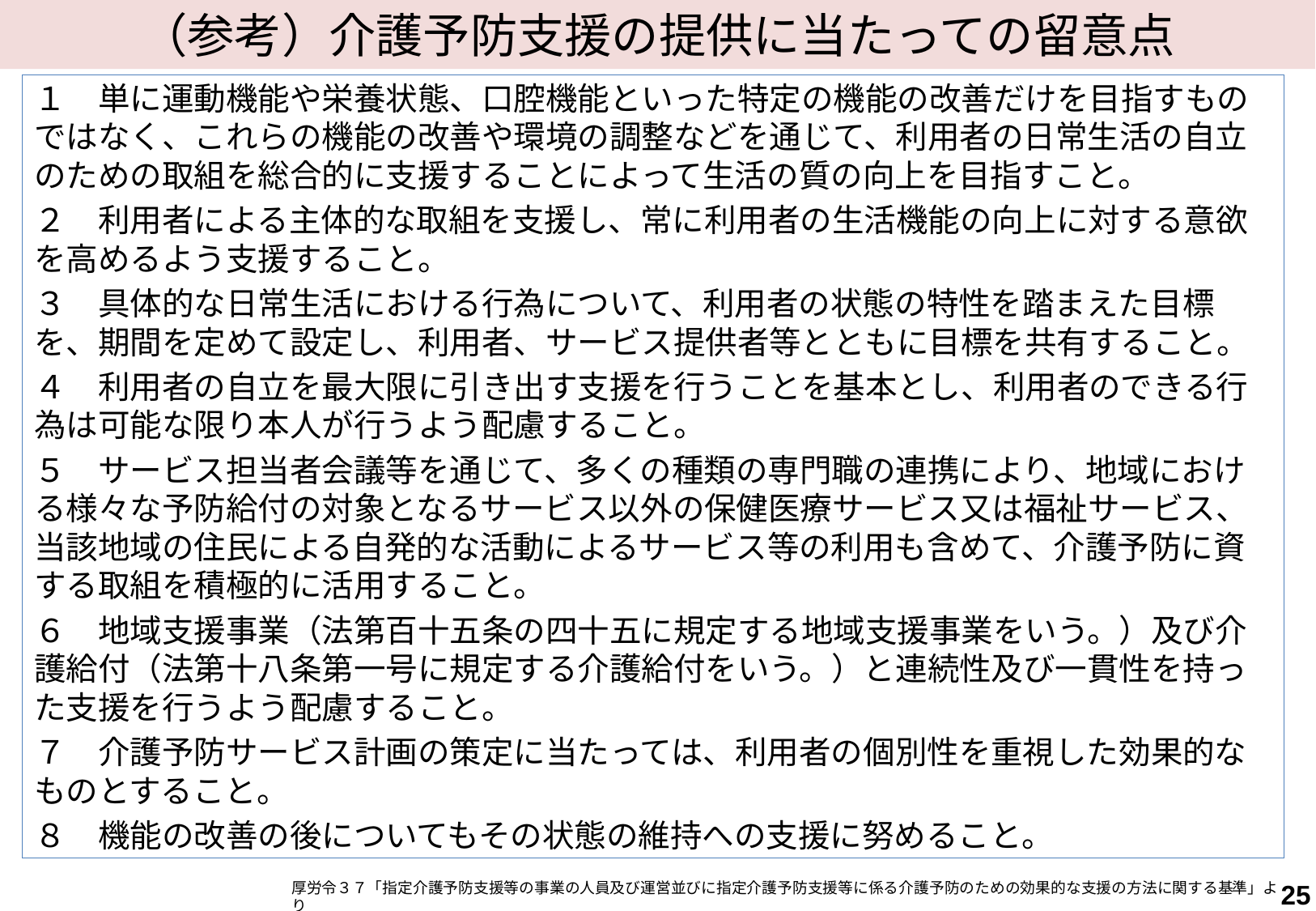

# （参考）介護予防支援の提供に当たっての留意点
１　単に運動機能や栄養状態、口腔機能といった特定の機能の改善だけを目指すものではなく、これらの機能の改善や環境の調整などを通じて、利用者の日常生活の自立のための取組を総合的に支援することによって生活の質の向上を目指すこと。
２　利用者による主体的な取組を支援し、常に利用者の生活機能の向上に対する意欲を高めるよう支援すること。
３　具体的な日常生活における行為について、利用者の状態の特性を踏まえた目標を、期間を定めて設定し、利用者、サービス提供者等とともに目標を共有すること。
４　利用者の自立を最大限に引き出す支援を行うことを基本とし、利用者のできる行為は可能な限り本人が行うよう配慮すること。
５　サービス担当者会議等を通じて、多くの種類の専門職の連携により、地域における様々な予防給付の対象となるサービス以外の保健医療サービス又は福祉サービス、当該地域の住民による自発的な活動によるサービス等の利用も含めて、介護予防に資する取組を積極的に活用すること。
６　地域支援事業（法第百十五条の四十五に規定する地域支援事業をいう。）及び介護給付（法第十八条第一号に規定する介護給付をいう。）と連続性及び一貫性を持った支援を行うよう配慮すること。
７　介護予防サービス計画の策定に当たっては、利用者の個別性を重視した効果的なものとすること。
８　機能の改善の後についてもその状態の維持への支援に努めること。
25
厚労令３７「指定介護予防支援等の事業の人員及び運営並びに指定介護予防支援等に係る介護予防のための効果的な支援の方法に関する基準」より